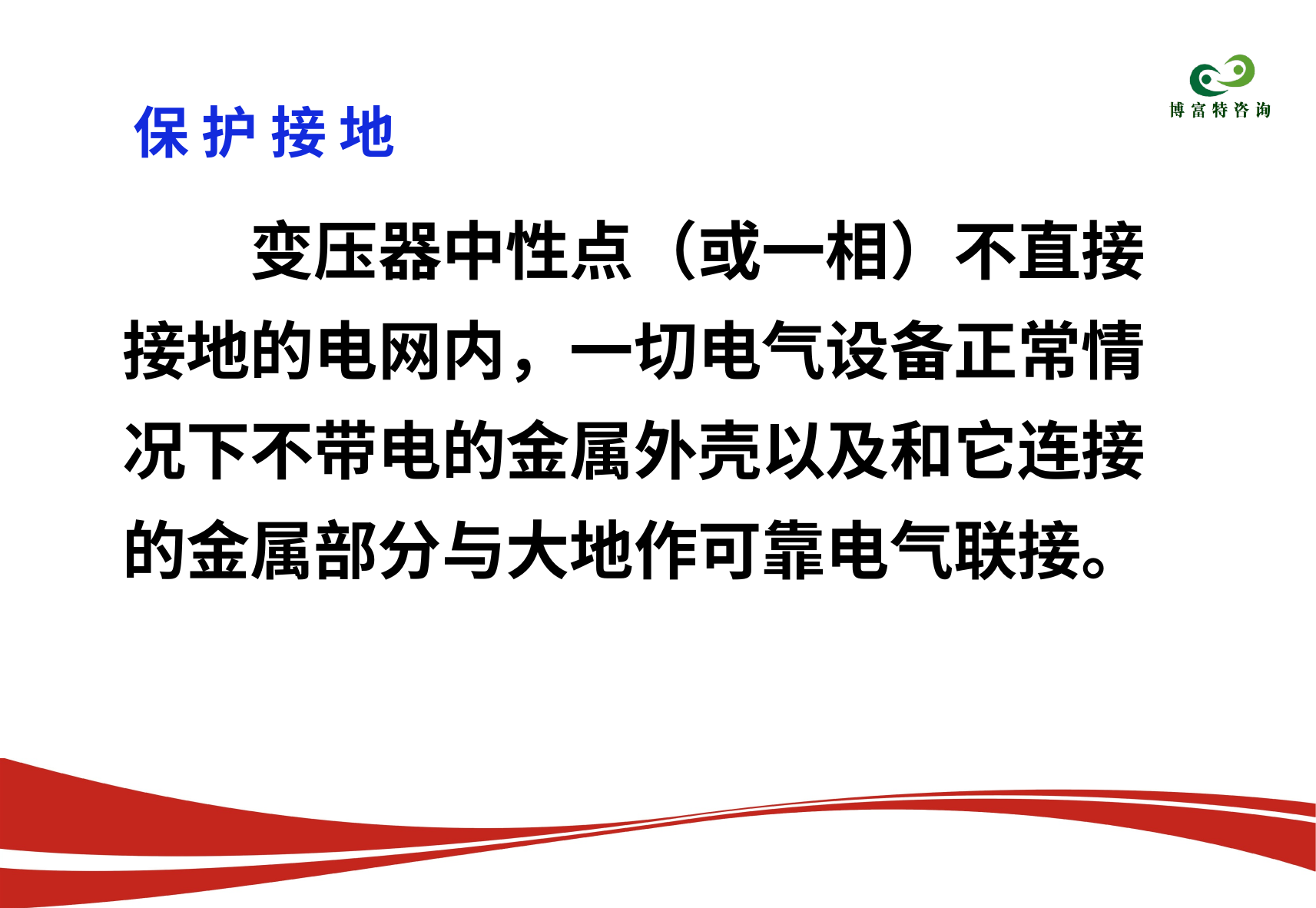

27
保 护 接 地
　　变压器中性点（或一相）不直接接地的电网内，一切电气设备正常情况下不带电的金属外壳以及和它连接的金属部分与大地作可靠电气联接。